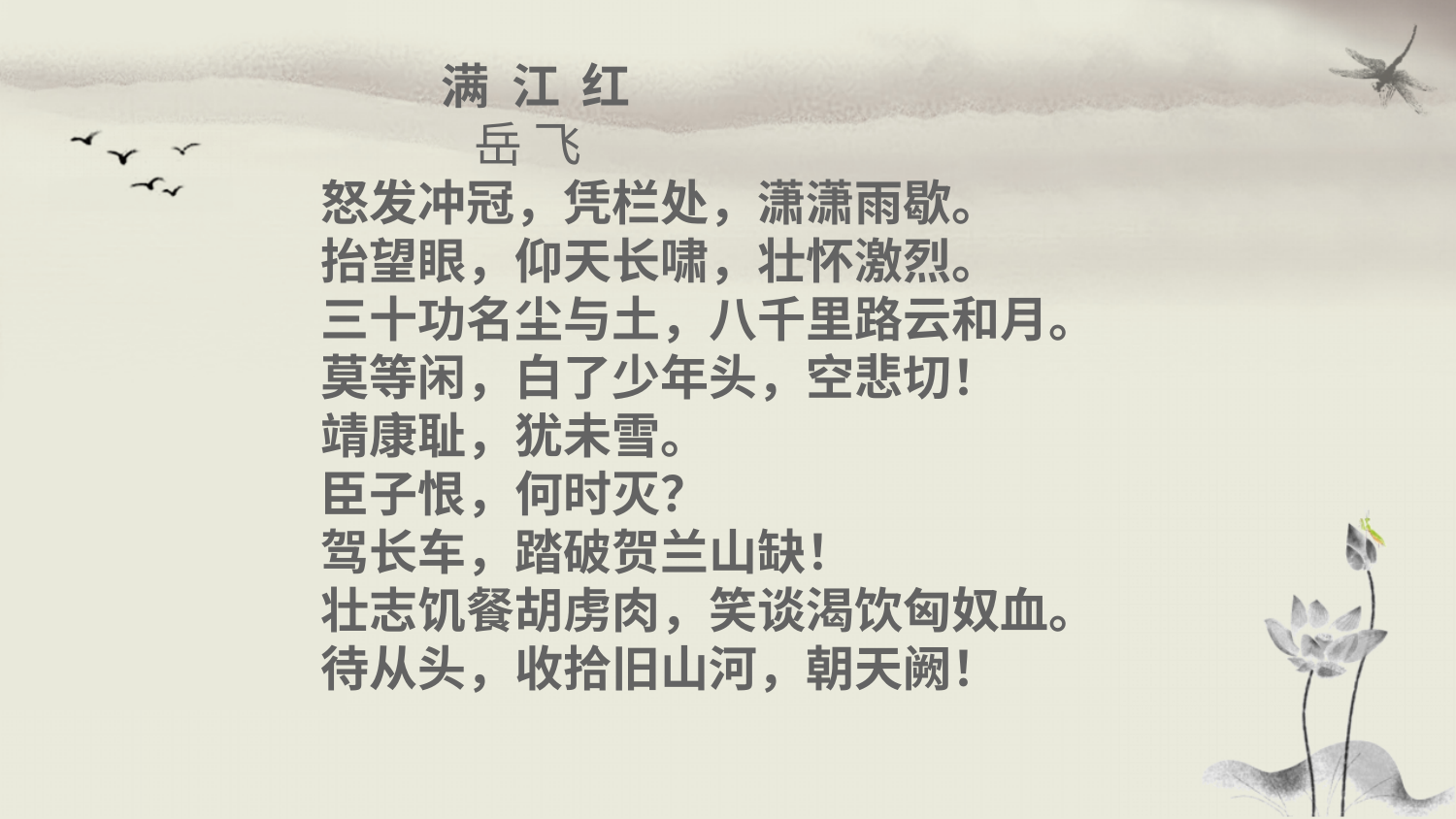

满  江  红
             岳 飞
怒发冲冠，凭栏处，潇潇雨歇。
抬望眼，仰天长啸，壮怀激烈。
三十功名尘与土，八千里路云和月。
莫等闲，白了少年头，空悲切！
靖康耻，犹未雪。
臣子恨，何时灭？
驾长车，踏破贺兰山缺！
壮志饥餐胡虏肉，笑谈渴饮匈奴血。
待从头，收拾旧山河，朝天阙！